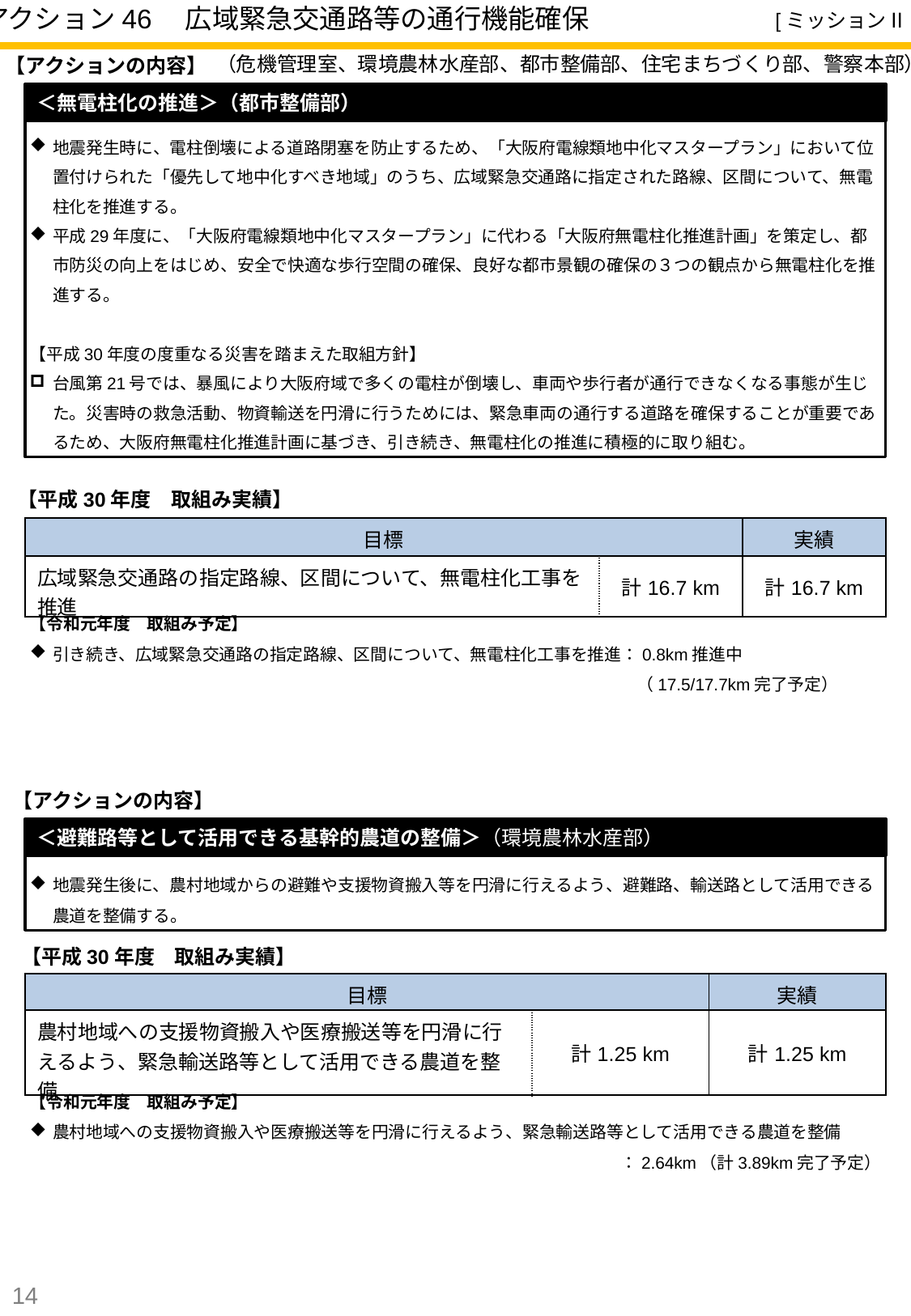

アクション46　広域緊急交通路等の通行機能確保
[ミッションⅡ]
（危機管理室、環境農林水産部、都市整備部、住宅まちづくり部、警察本部）
【アクションの内容】
＜無電柱化の推進＞（都市整備部）

地震発生時に、電柱倒壊による道路閉塞を防止するため、「大阪府電線類地中化マスタープラン」において位置付けられた「優先して地中化すべき地域」のうち、広域緊急交通路に指定された路線、区間について、無電柱化を推進する。
平成29年度に、「大阪府電線類地中化マスタープラン」に代わる「大阪府無電柱化推進計画」を策定し、都市防災の向上をはじめ、安全で快適な歩行空間の確保、良好な都市景観の確保の３つの観点から無電柱化を推進する。

【平成30年度の度重なる災害を踏まえた取組方針】
台風第21号では、暴風により大阪府域で多くの電柱が倒壊し、車両や歩行者が通行できなくなる事態が生じた。災害時の救急活動、物資輸送を円滑に行うためには、緊急車両の通行する道路を確保することが重要であるため、大阪府無電柱化推進計画に基づき、引き続き、無電柱化の推進に積極的に取り組む。
【平成30年度　取組み実績】
| 目標 |  | 実績 |
| --- | --- | --- |
| 広域緊急交通路の指定路線、区間について、無電柱化工事を推進 | 計16.7 km | 計16.7 km |
【令和元年度　取組み予定】
引き続き、広域緊急交通路の指定路線、区間について、無電柱化工事を推進：0.8km推進中
（17.5/17.7km完了予定）
【アクションの内容】
＜避難路等として活用できる基幹的農道の整備＞（環境農林水産部）

地震発生後に、農村地域からの避難や支援物資搬入等を円滑に行えるよう、避難路、輸送路として活用できる農道を整備する。
【平成30年度　取組み実績】
| 目標 |  | 実績 |
| --- | --- | --- |
| 農村地域への支援物資搬入や医療搬送等を円滑に行えるよう、緊急輸送路等として活用できる農道を整備 | 計1.25 km | 計1.25 km |
【令和元年度　取組み予定】
農村地域への支援物資搬入や医療搬送等を円滑に行えるよう、緊急輸送路等として活用できる農道を整備
：2.64km（計3.89km完了予定）

14